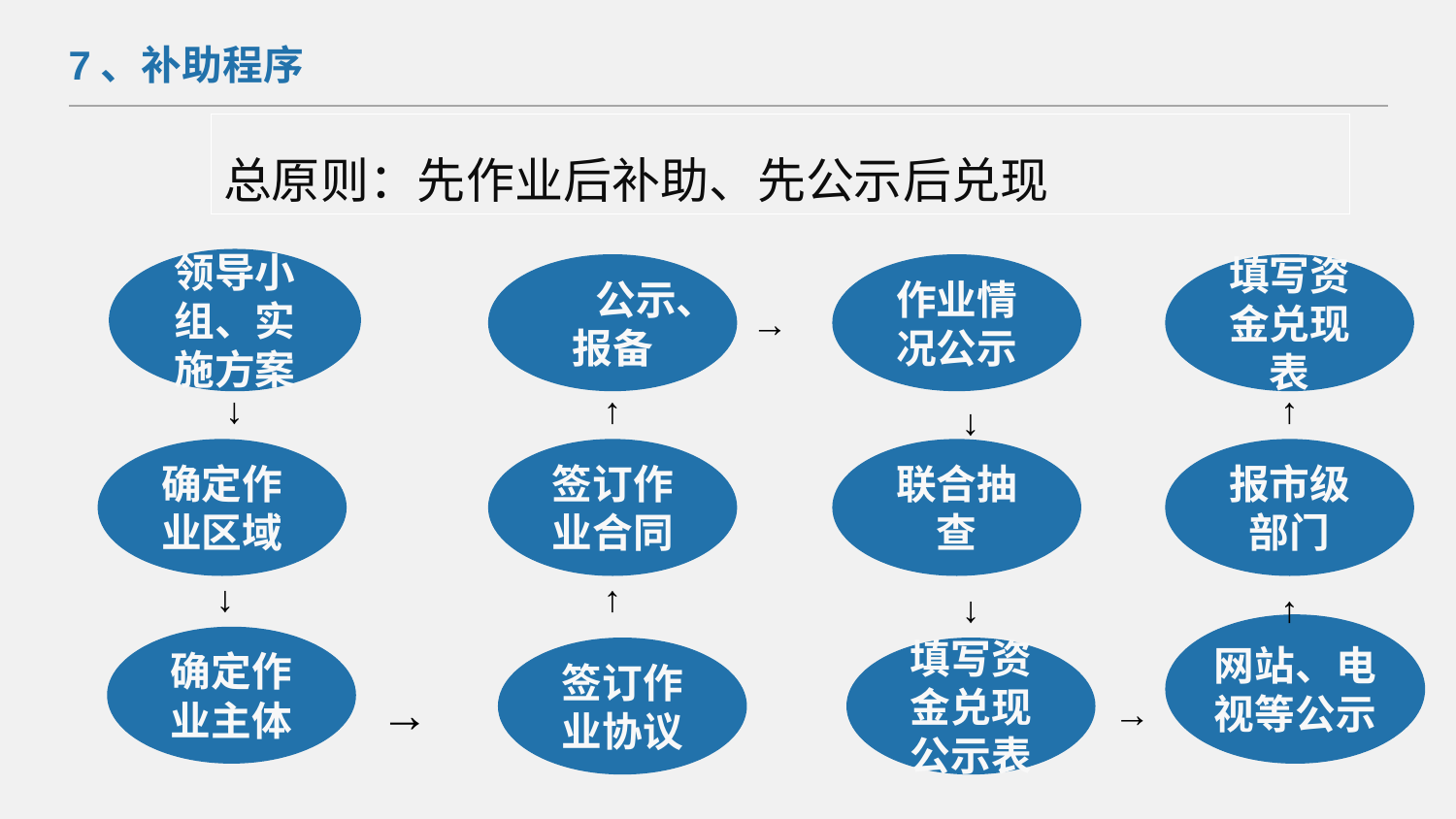

7、补助程序
总原则：先作业后补助、先公示后兑现
领导小组、实施方案
    公示、报备
作业情况公示
填写资金兑现表
→
↓
↑
↑
↓
确定作业区域
签订作业合同
联合抽查
报市级部门
↓
↑
↓
↑
网站、电视等公示
确定作业主体

签订作业协议

填写资金兑现公示表
→
→